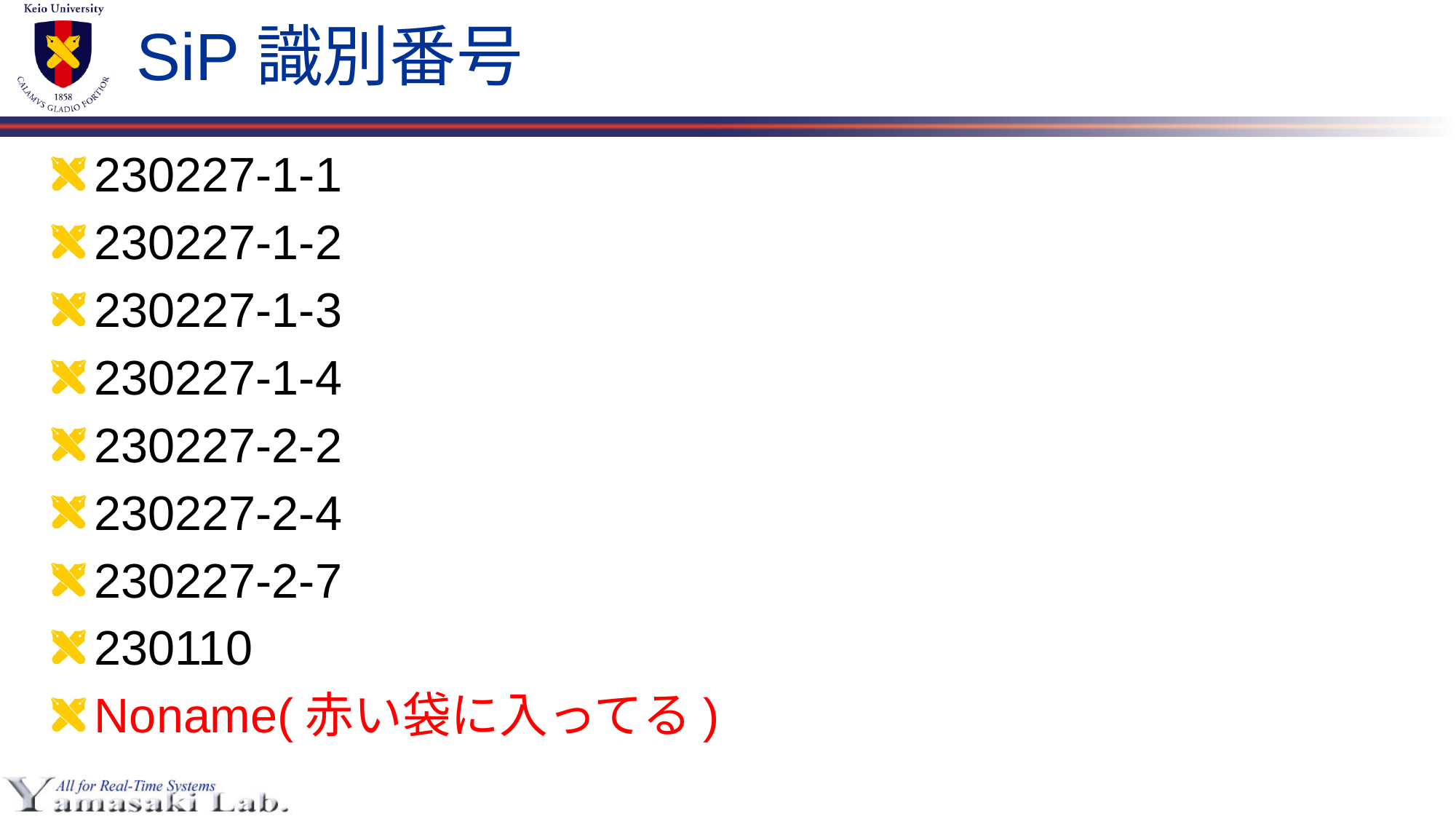

# SiP識別番号
230227-1-1
230227-1-2
230227-1-3
230227-1-4
230227-2-2
230227-2-4
230227-2-7
230110
Noname(赤い袋に入ってる)